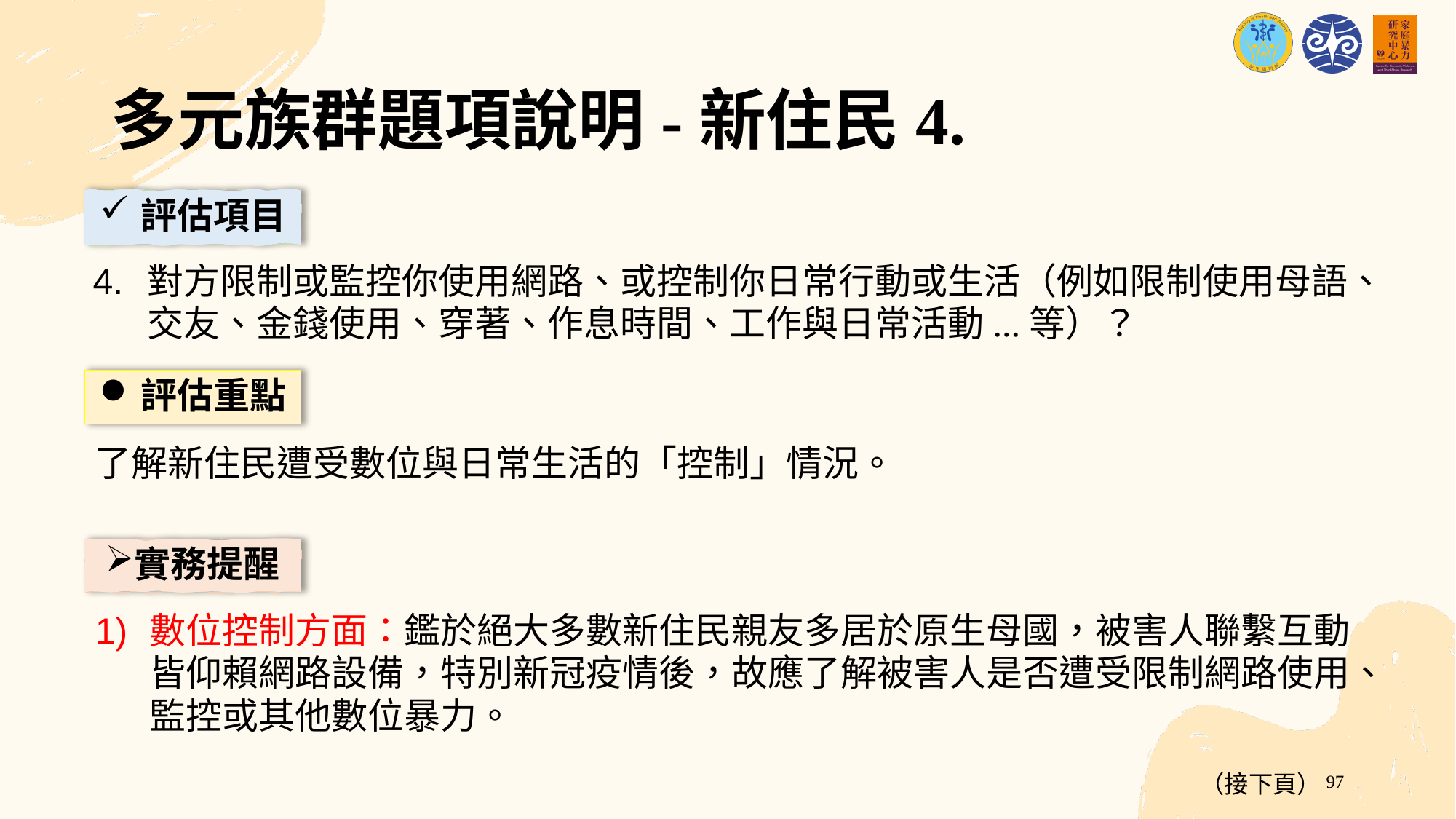

# 多元族群題項說明-新住民4.
評估項目
對方限制或監控你使用網路、或控制你日常行動或生活（例如限制使用母語、交友、金錢使用、穿著、作息時間、工作與日常活動...等）？
評估重點
了解新住民遭受數位與日常生活的「控制」情況。
實務提醒
數位控制方面：鑑於絕大多數新住民親友多居於原生母國，被害人聯繫互動皆仰賴網路設備，特別新冠疫情後，故應了解被害人是否遭受限制網路使用、監控或其他數位暴力。
 （接下頁）
97